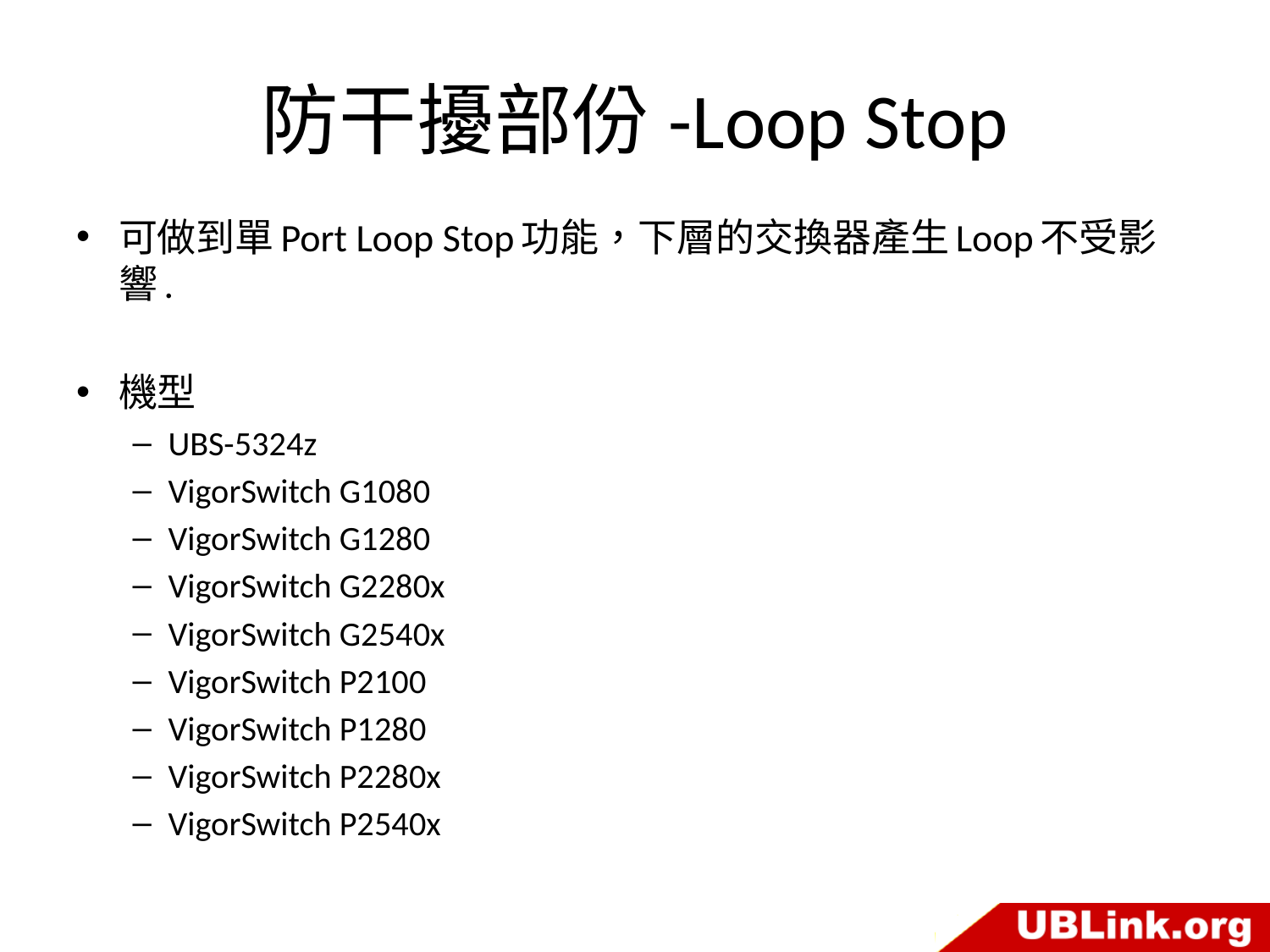

# 防干擾部份-Loop Stop
可做到單Port Loop Stop功能，下層的交換器產生Loop不受影響.

機型
UBS-5324z
VigorSwitch G1080
VigorSwitch G1280
VigorSwitch G2280x
VigorSwitch G2540x
VigorSwitch P2100
VigorSwitch P1280
VigorSwitch P2280x
VigorSwitch P2540x